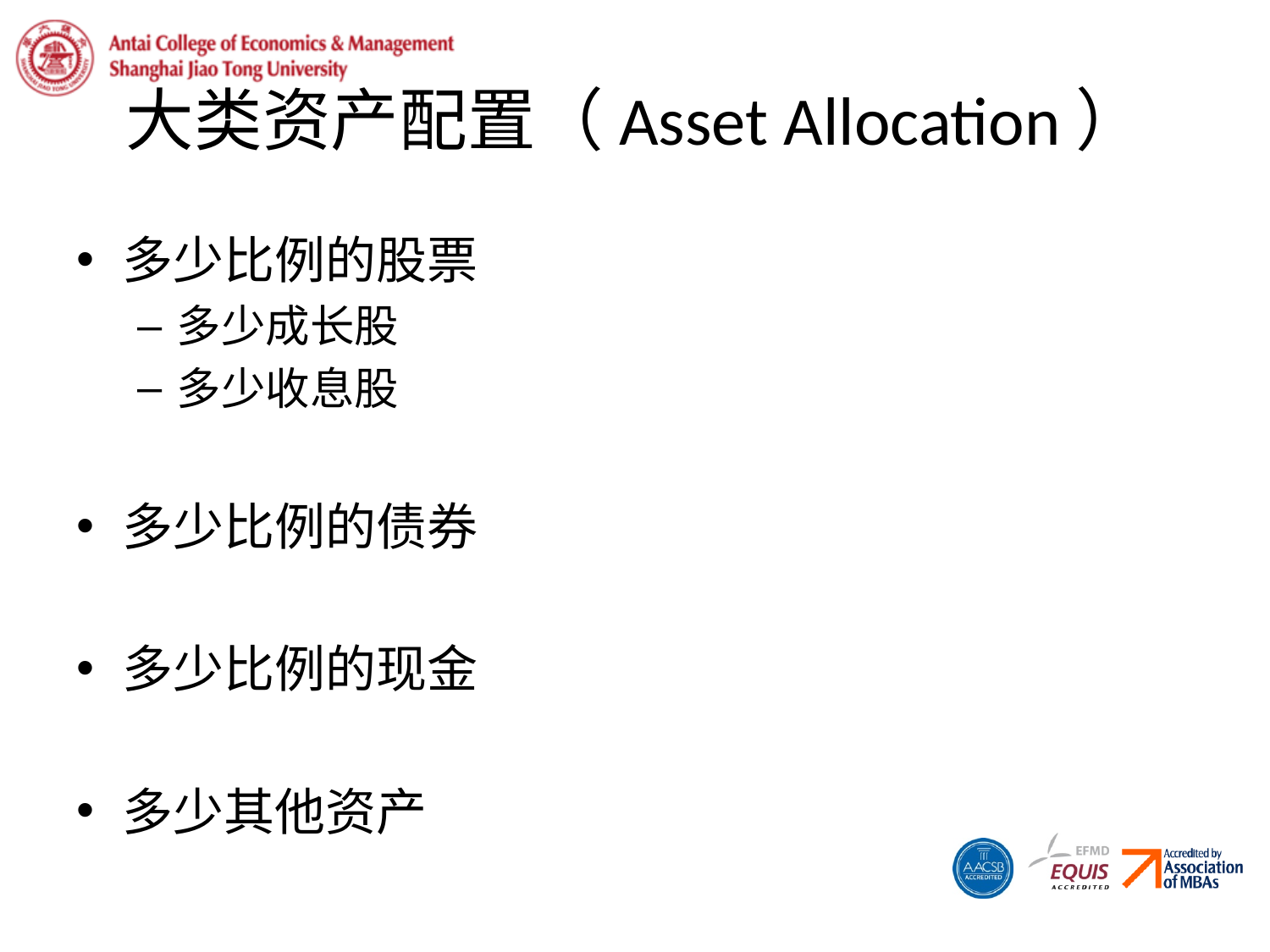

# 大类资产配置（Asset Allocation）
多少比例的股票
多少成长股
多少收息股

多少比例的债券

多少比例的现金

多少其他资产